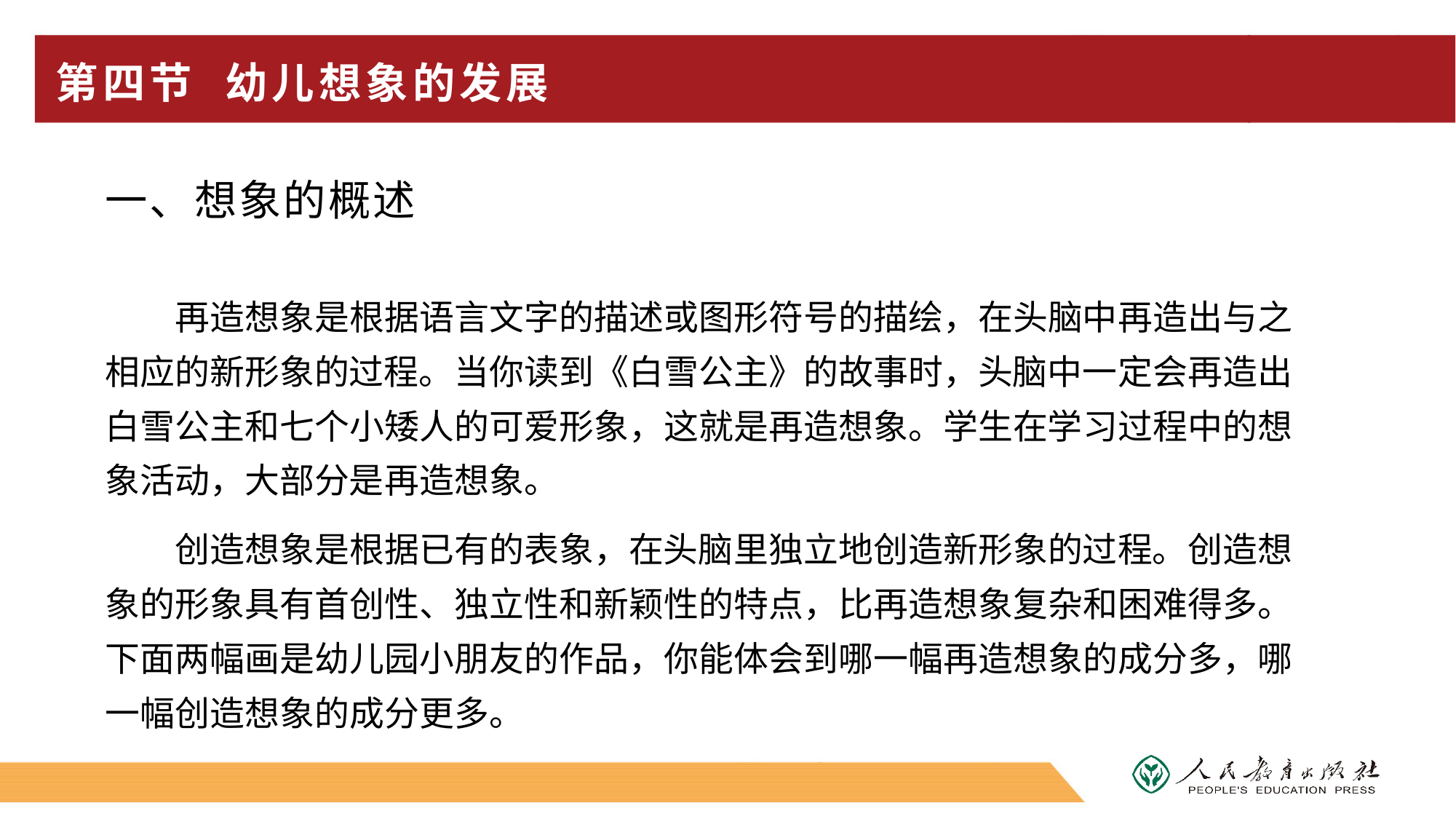

# 第四节  幼儿想象的发展
一、想象的概述
再造想象是根据语言文字的描述或图形符号的描绘，在头脑中再造出与之相应的新形象的过程。当你读到《白雪公主》的故事时，头脑中一定会再造出白雪公主和七个小矮人的可爱形象，这就是再造想象。学生在学习过程中的想象活动，大部分是再造想象。
创造想象是根据已有的表象，在头脑里独立地创造新形象的过程。创造想象的形象具有首创性、独立性和新颖性的特点，比再造想象复杂和困难得多。下面两幅画是幼儿园小朋友的作品，你能体会到哪一幅再造想象的成分多，哪一幅创造想象的成分更多。